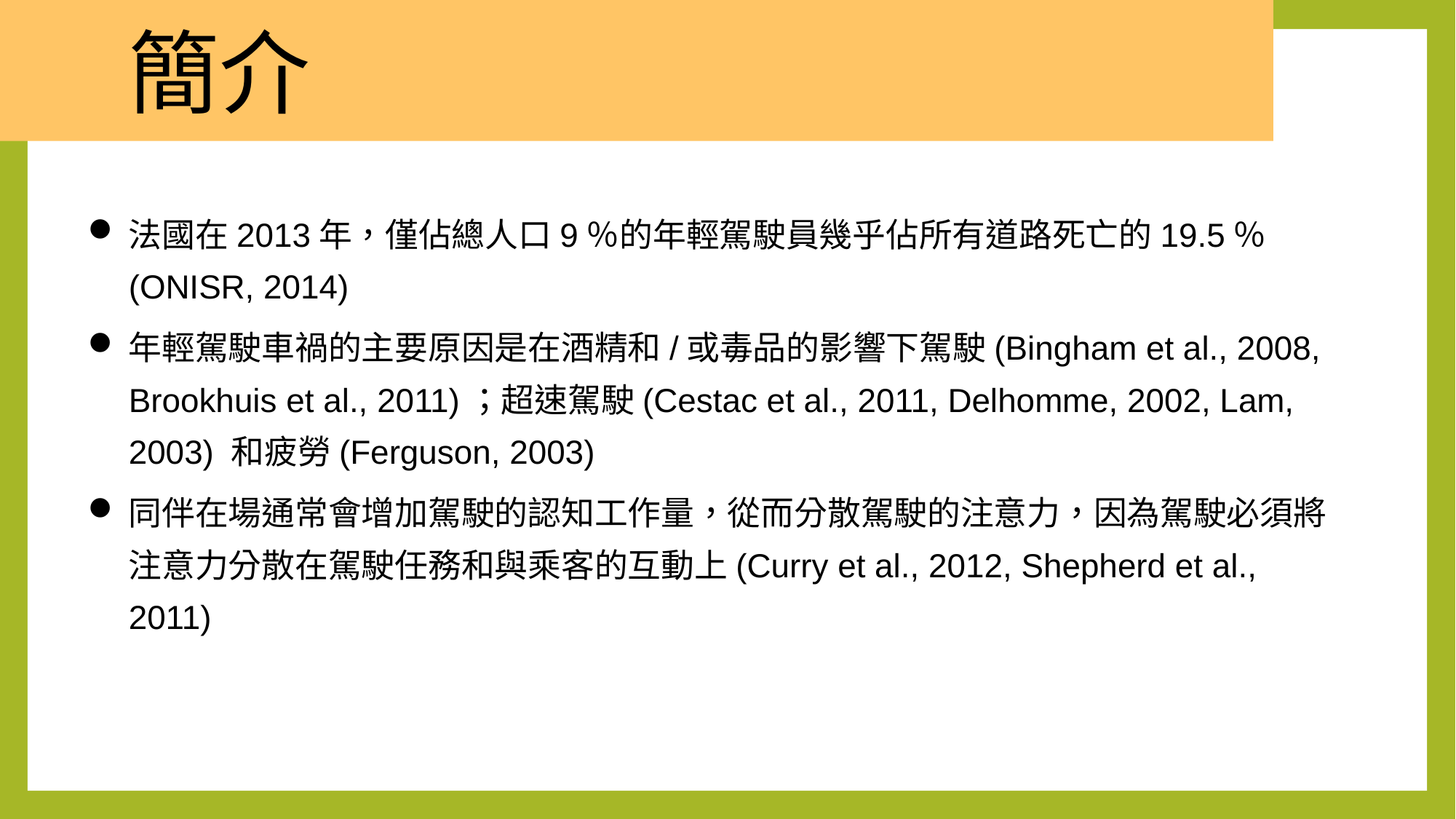

簡介
法國在2013年，僅佔總人口9％的年輕駕駛員幾乎佔所有道路死亡的19.5％ (ONISR, 2014)
年輕駕駛車禍的主要原因是在酒精和/或毒品的影響下駕駛(Bingham et al., 2008, Brookhuis et al., 2011)；超速駕駛(Cestac et al., 2011, Delhomme, 2002, Lam, 2003) 和疲勞(Ferguson, 2003)
同伴在場通常會增加駕駛的認知工作量，從而分散駕駛的注意力，因為駕駛必須將注意力分散在駕駛任務和與乘客的互動上(Curry et al., 2012, Shepherd et al., 2011)